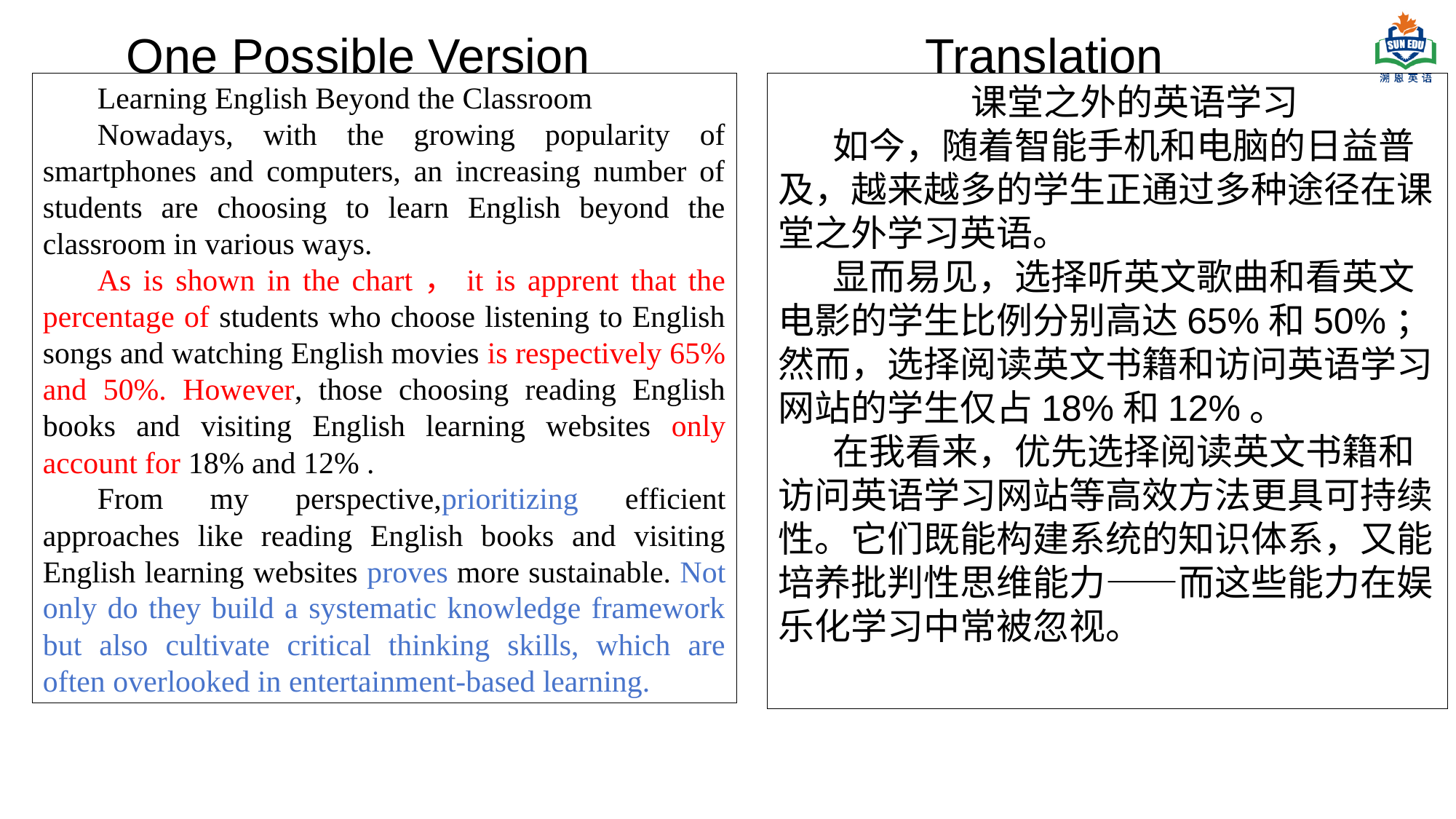

One Possible Version
Translation
Learning English Beyond the Classroom
Nowadays, with the growing popularity of smartphones and computers, an increasing number of students are choosing to learn English beyond the classroom in various ways.
As is shown in the chart，it is apprent that the percentage of students who choose listening to English songs and watching English movies is respectively 65% and 50%. However, those choosing reading English books and visiting English learning websites only account for 18% and 12% .
From my perspective,prioritizing efficient approaches like reading English books and visiting English learning websites proves more sustainable. Not only do they build a systematic knowledge framework but also cultivate critical thinking skills, which are often overlooked in entertainment-based learning.
课堂之外的英语学习
如今，随着智能手机和电脑的日益普及，越来越多的学生正通过多种途径在课堂之外学习英语。
显而易见，选择听英文歌曲和看英文电影的学生比例分别高达65%和50%；然而，选择阅读英文书籍和访问英语学习网站的学生仅占18%和12%。
在我看来，优先选择阅读英文书籍和访问英语学习网站等高效方法更具可持续性。它们既能构建系统的知识体系，又能培养批判性思维能力——而这些能力在娱乐化学习中常被忽视。